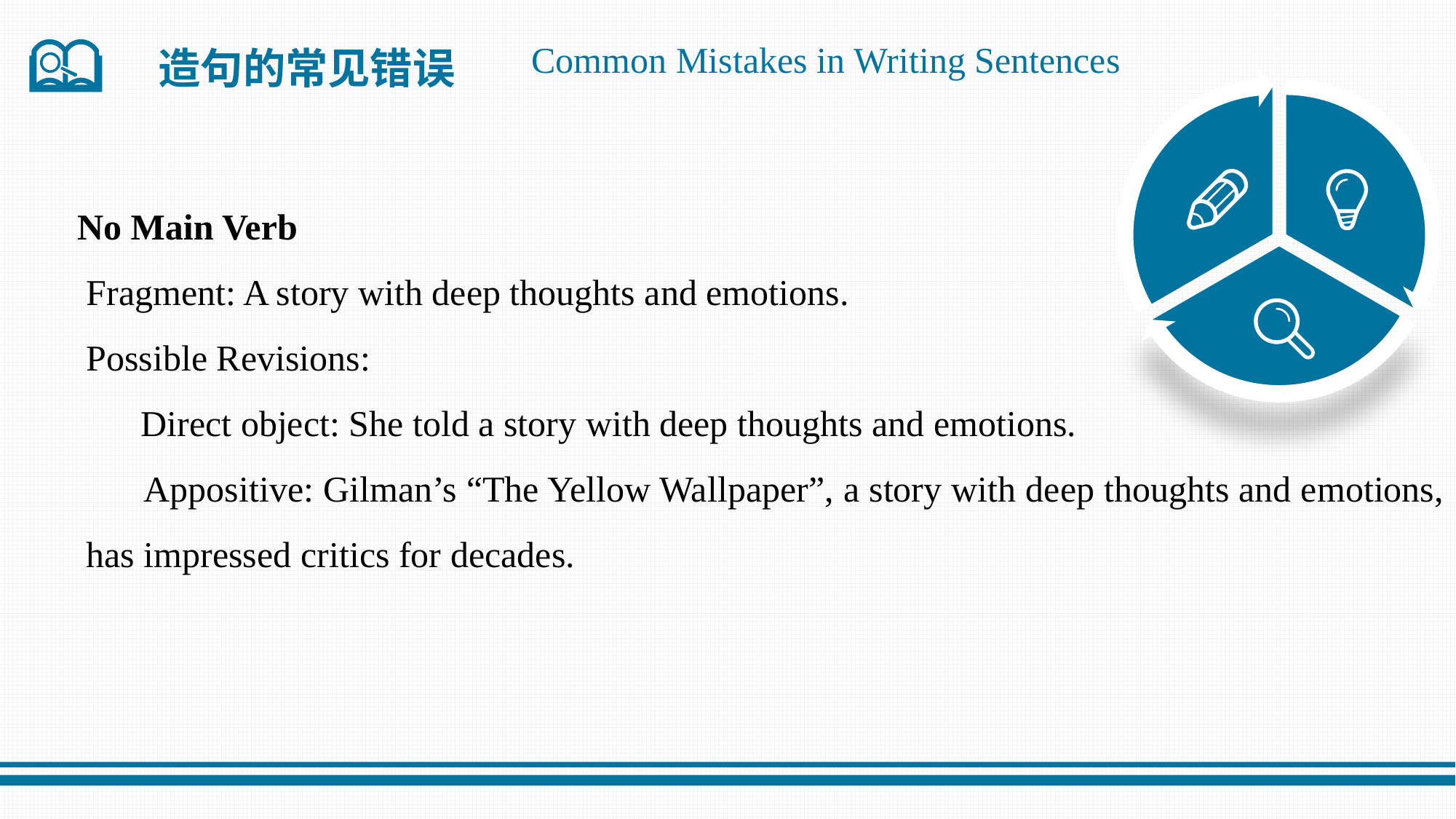

Common Mistakes in Writing Sentences
造句的常见错误

No Main Verb
 Fragment: A story with deep thoughts and emotions.
 Possible Revisions:
       Direct object: She told a story with deep thoughts and emotions.
       Appositive: Gilman’s “The Yellow Wallpaper”, a story with deep thoughts and emotions,  has impressed critics for decades.